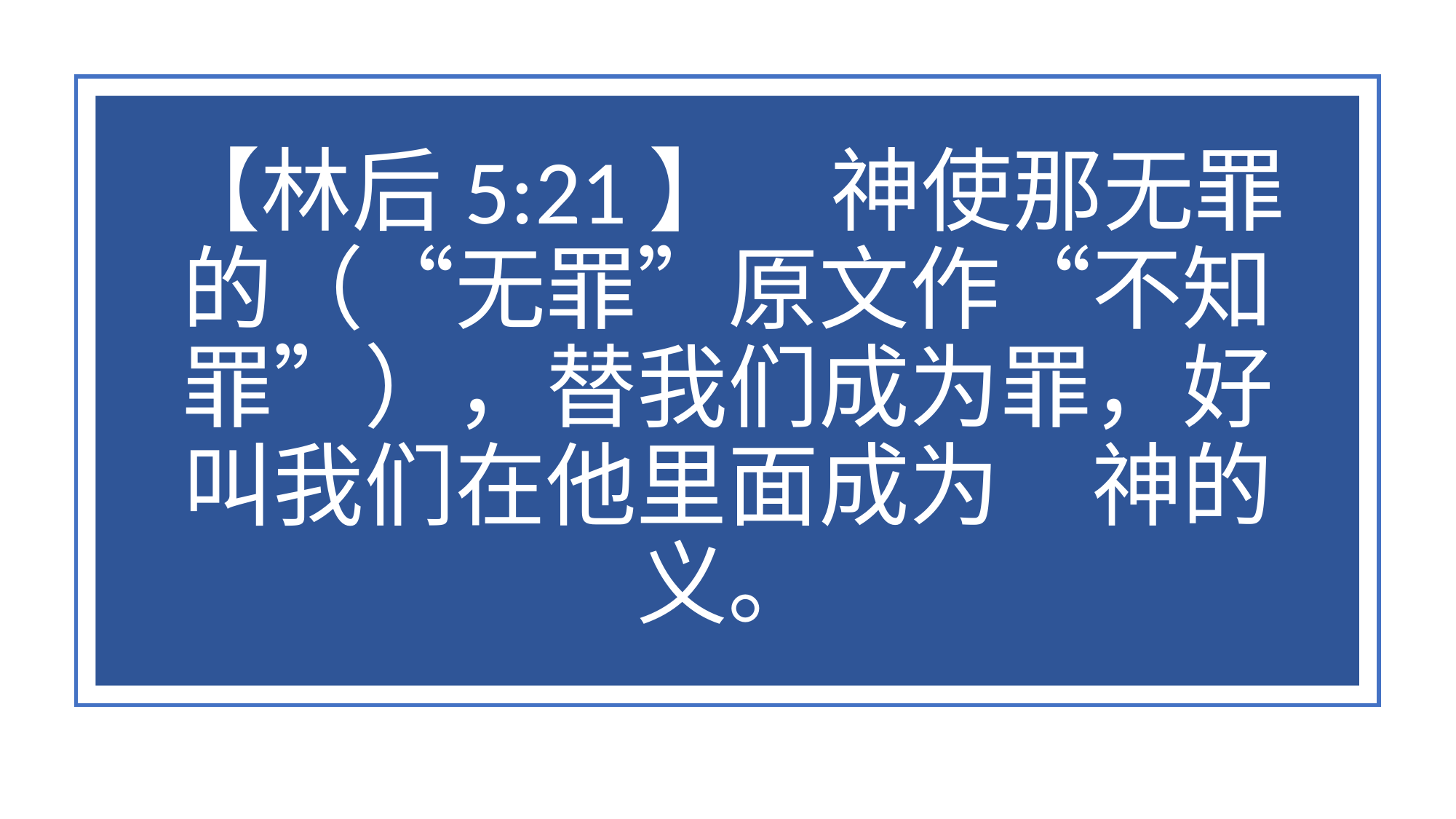

# 【林后5:21】　神使那无罪的（“无罪”原文作“不知罪”），替我们成为罪，好叫我们在他里面成为　神的义。